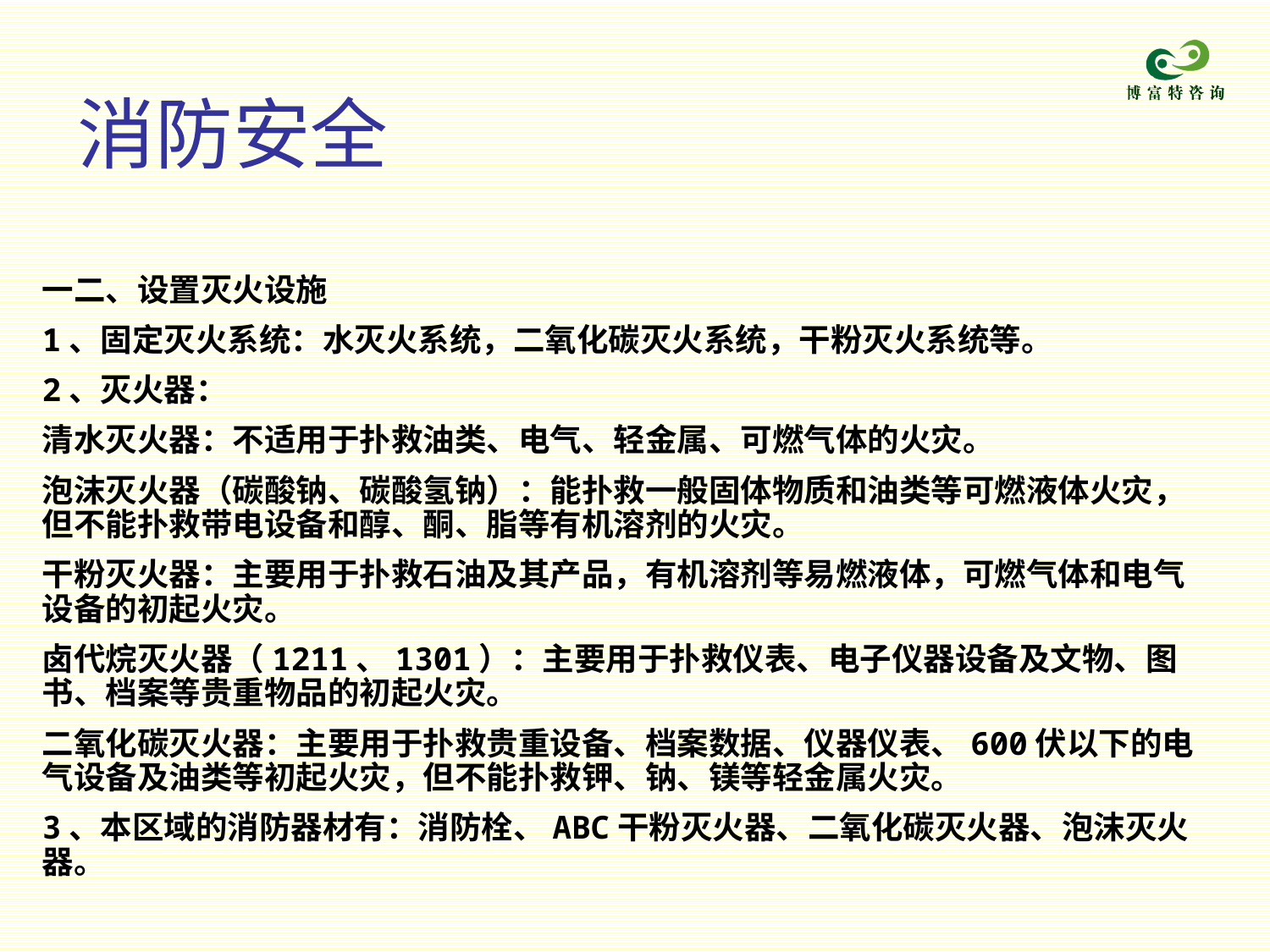

# 消防安全
一二、设置灭火设施
1、固定灭火系统：水灭火系统，二氧化碳灭火系统，干粉灭火系统等。
2、灭火器：
清水灭火器：不适用于扑救油类、电气、轻金属、可燃气体的火灾。
泡沫灭火器（碳酸钠、碳酸氢钠）：能扑救一般固体物质和油类等可燃液体火灾，但不能扑救带电设备和醇、酮、脂等有机溶剂的火灾。
干粉灭火器：主要用于扑救石油及其产品，有机溶剂等易燃液体，可燃气体和电气设备的初起火灾。
卤代烷灭火器（1211、1301）：主要用于扑救仪表、电子仪器设备及文物、图书、档案等贵重物品的初起火灾。
二氧化碳灭火器：主要用于扑救贵重设备、档案数据、仪器仪表、600伏以下的电气设备及油类等初起火灾，但不能扑救钾、钠、镁等轻金属火灾。
3、本区域的消防器材有：消防栓、ABC干粉灭火器、二氧化碳灭火器、泡沫灭火器。